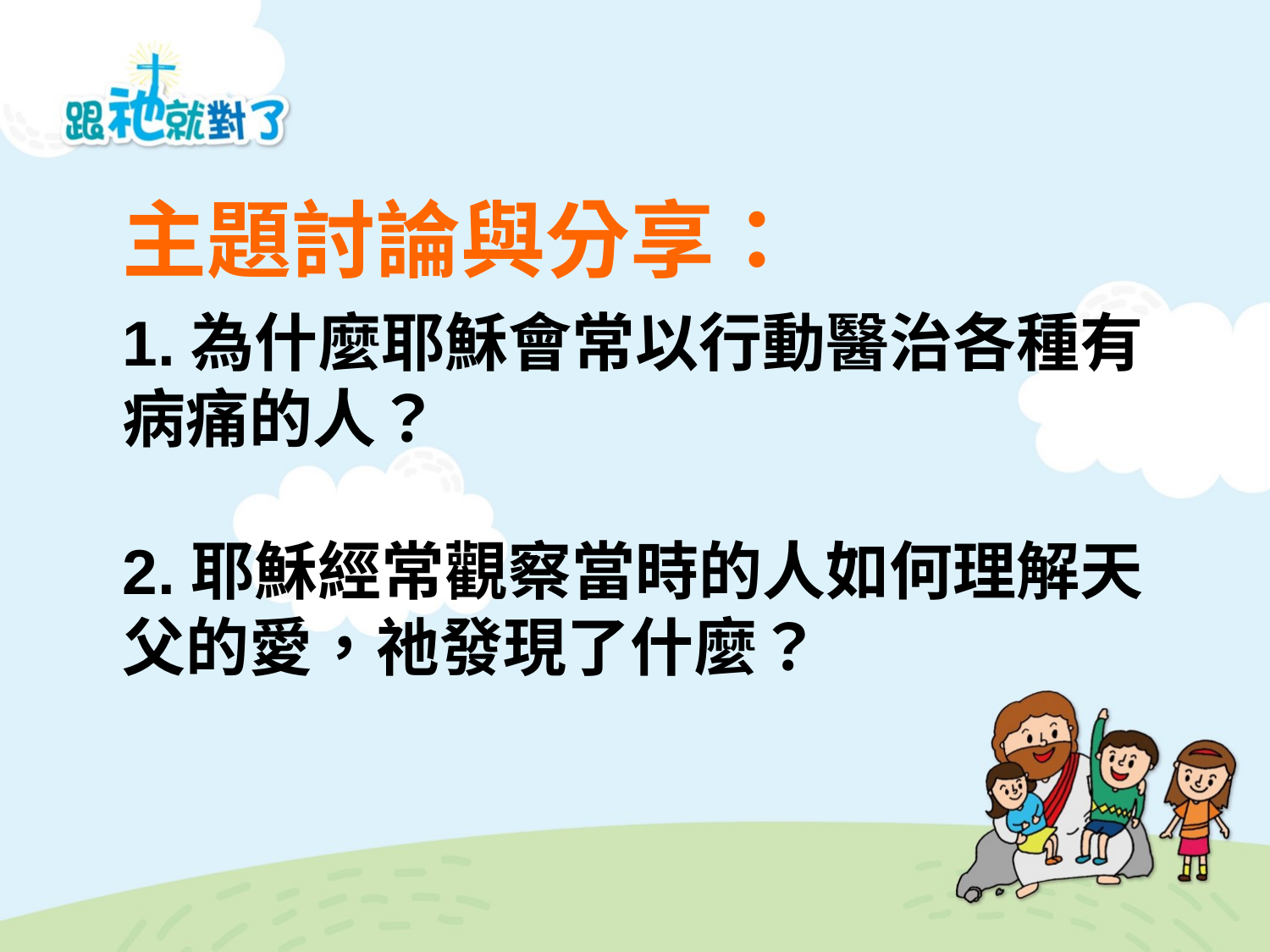

主題討論與分享：
1.為什麼耶穌會常以行動醫治各種有病痛的人？

2.耶穌經常觀察當時的人如何理解天父的愛，祂發現了什麼？